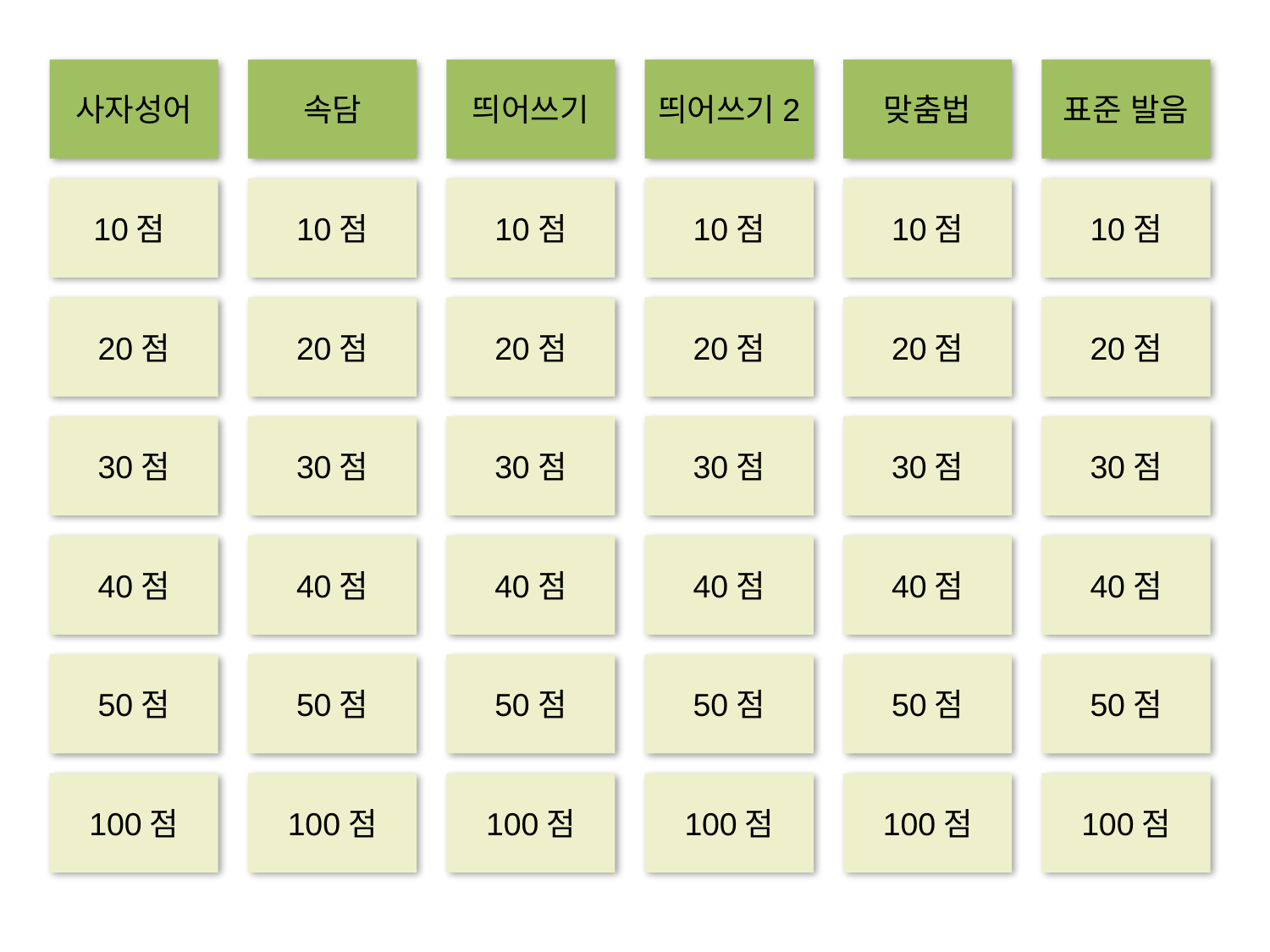

사자성어
속담
띄어쓰기
띄어쓰기2
맞춤법
표준 발음
10점
10점
10점
10점
10점
10점
20점
20점
20점
20점
20점
20점
30점
30점
30점
30점
30점
30점
40점
40점
40점
40점
40점
40점
50점
50점
50점
50점
50점
50점
100점
100점
100점
100점
100점
100점